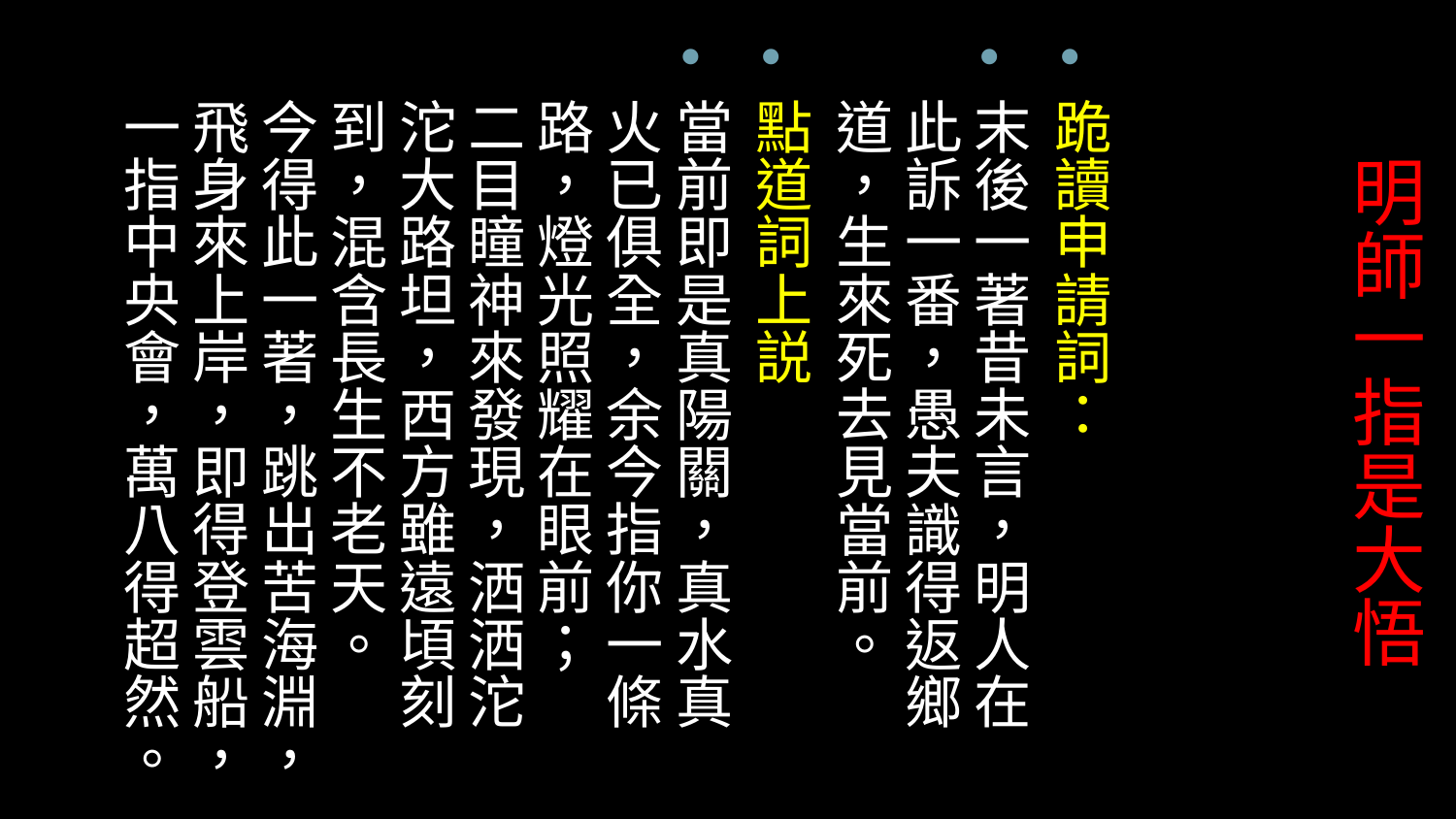

# 明師一指是大悟
跪讀申請詞：
末後一著昔未言，明人在此訴一番，愚夫識得返鄉道，生來死去見當前。
點道詞上説
當前即是真陽關，真水真火已俱全，余今指你一條路，燈光照耀在眼前；
二目瞳神來發現，洒洒沱沱大路坦，西方雖遠頃刻到，混含長生不老天。
今得此一著，跳出苦海淵，飛身來上岸，即得登雲船，一指中央會，萬八得超然。